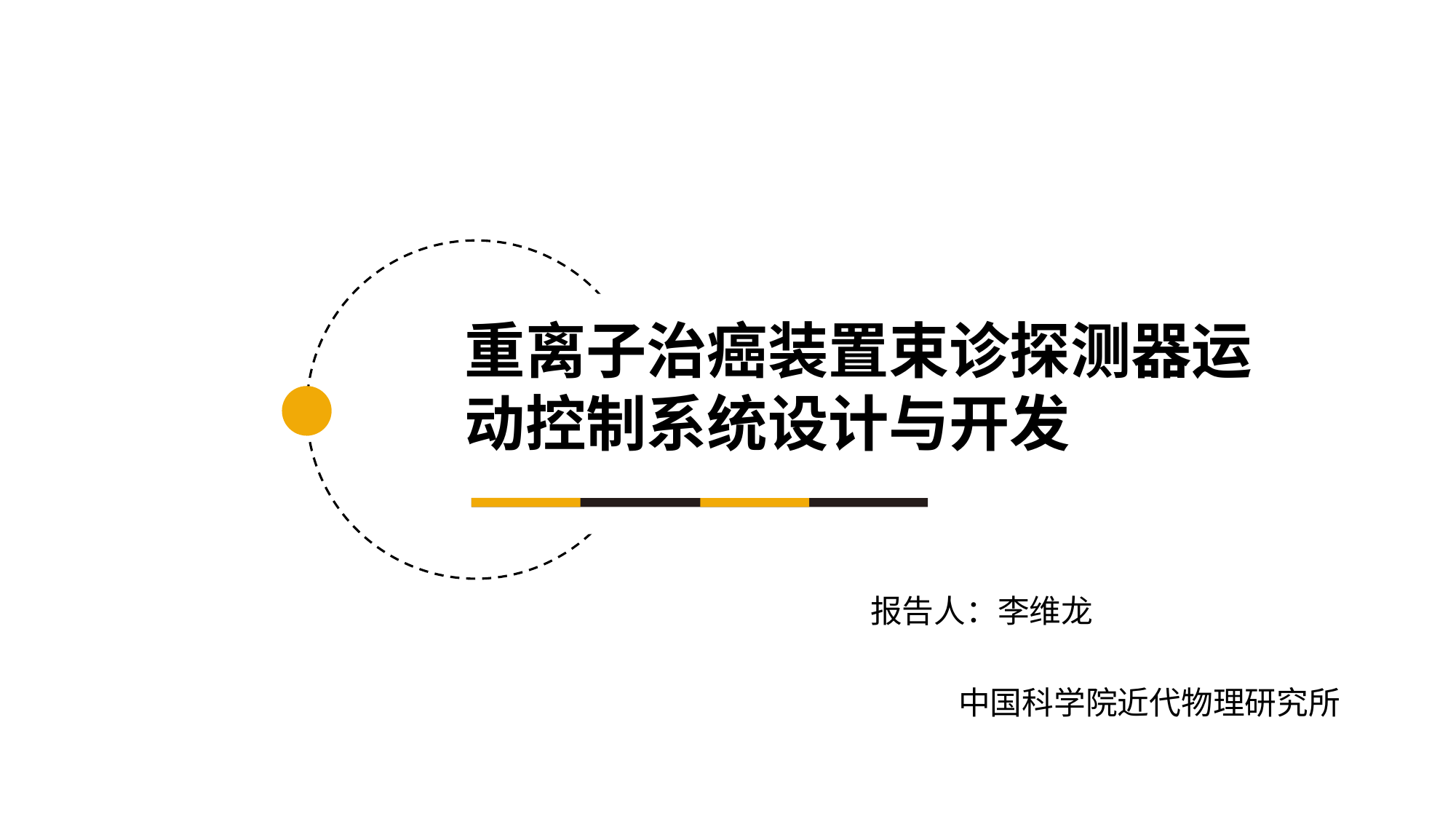

# 重离子治癌装置束诊探测器运动控制系统设计与开发
报告人：李维龙

                                                                                中国科学院近代物理研究所